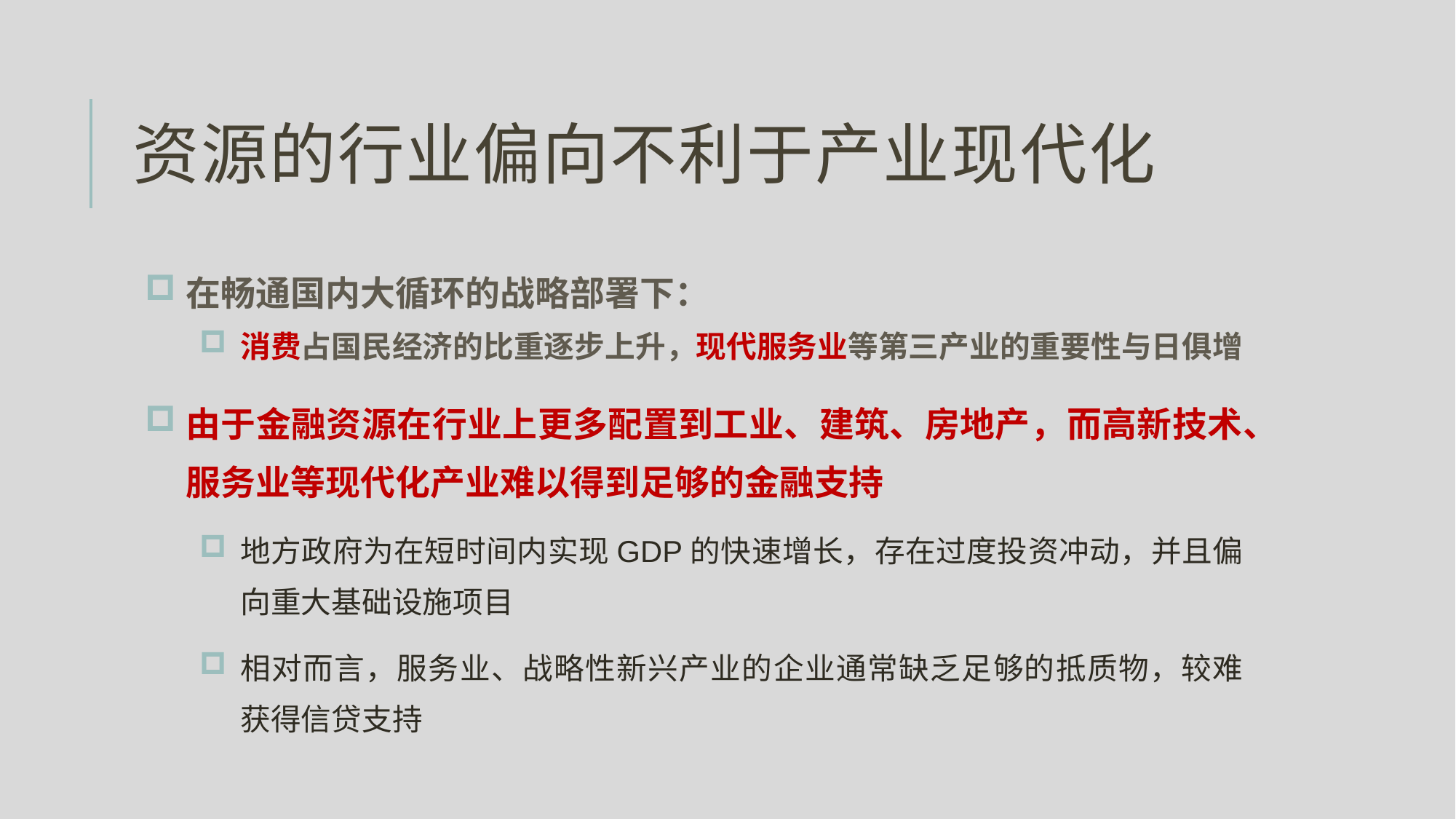

# 资源的行业偏向不利于产业现代化
在畅通国内大循环的战略部署下：
消费占国民经济的比重逐步上升，现代服务业等第三产业的重要性与日俱增
由于金融资源在行业上更多配置到工业、建筑、房地产，而高新技术、服务业等现代化产业难以得到足够的金融支持
地方政府为在短时间内实现GDP的快速增长，存在过度投资冲动，并且偏向重大基础设施项目
相对而言，服务业、战略性新兴产业的企业通常缺乏足够的抵质物，较难获得信贷支持